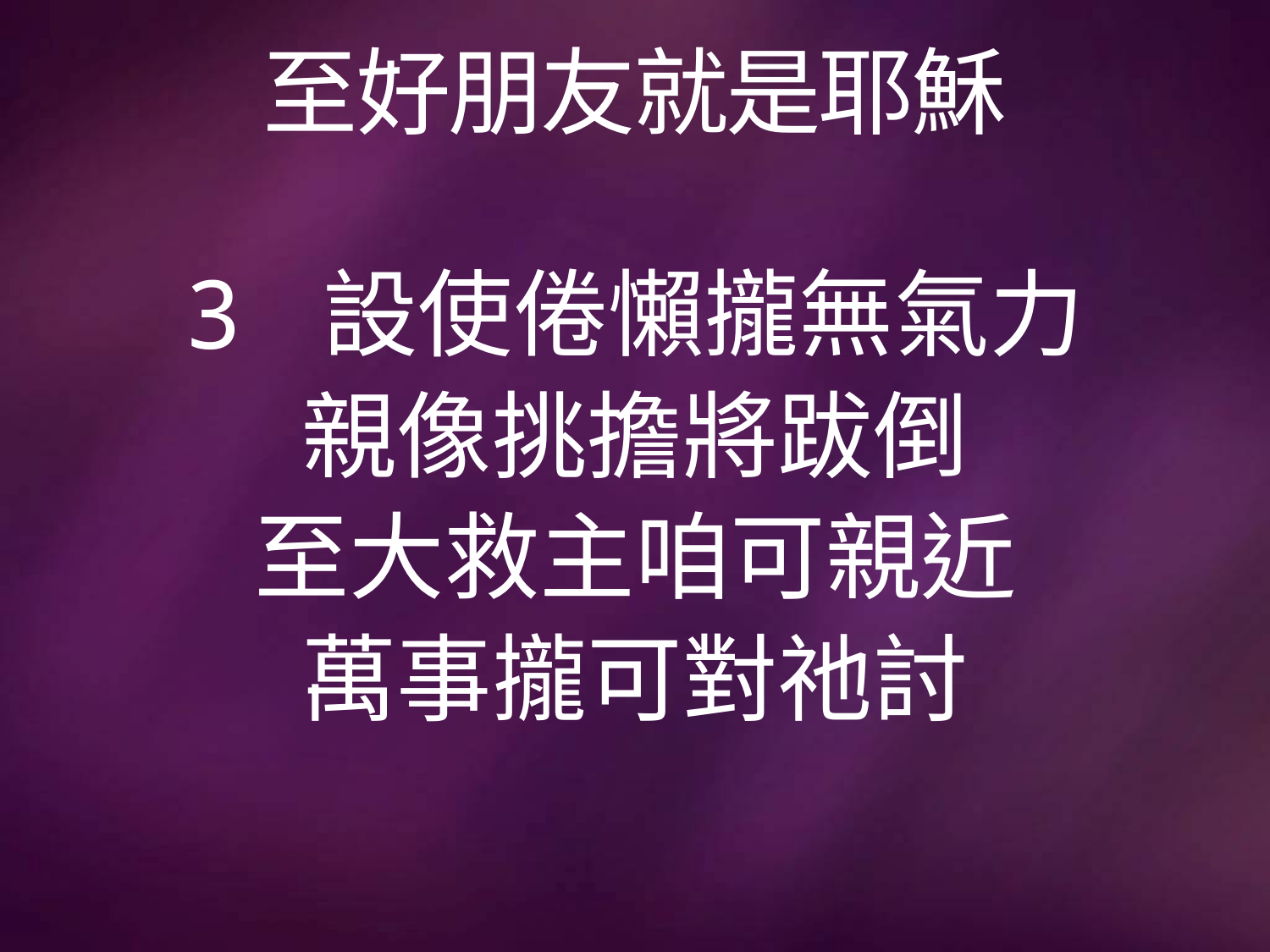

# 至好朋友就是耶穌
3 設使倦懶攏無氣力
親像挑擔將跋倒
至大救主咱可親近
萬事攏可對祂討